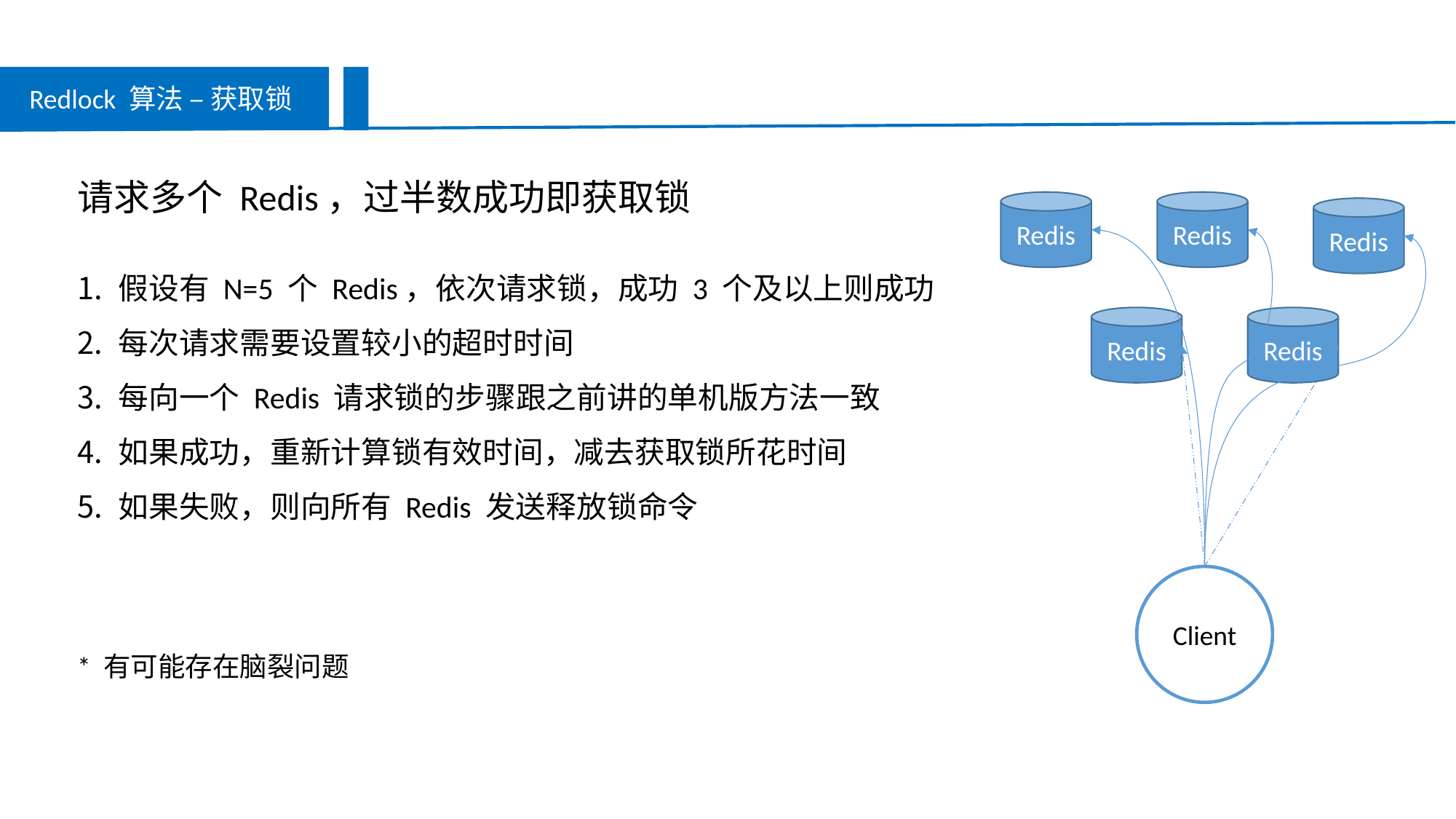

Redlock 算法 – 获取锁
请求多个 Redis，过半数成功即获取锁

假设有 N=5 个 Redis，依次请求锁，成功 3 个及以上则成功
每次请求需要设置较小的超时时间
每向一个 Redis 请求锁的步骤跟之前讲的单机版方法一致
如果成功，重新计算锁有效时间，减去获取锁所花时间
如果失败，则向所有 Redis 发送释放锁命令

* 有可能存在脑裂问题
Redis
Redis
Redis
Redis
Redis
Client